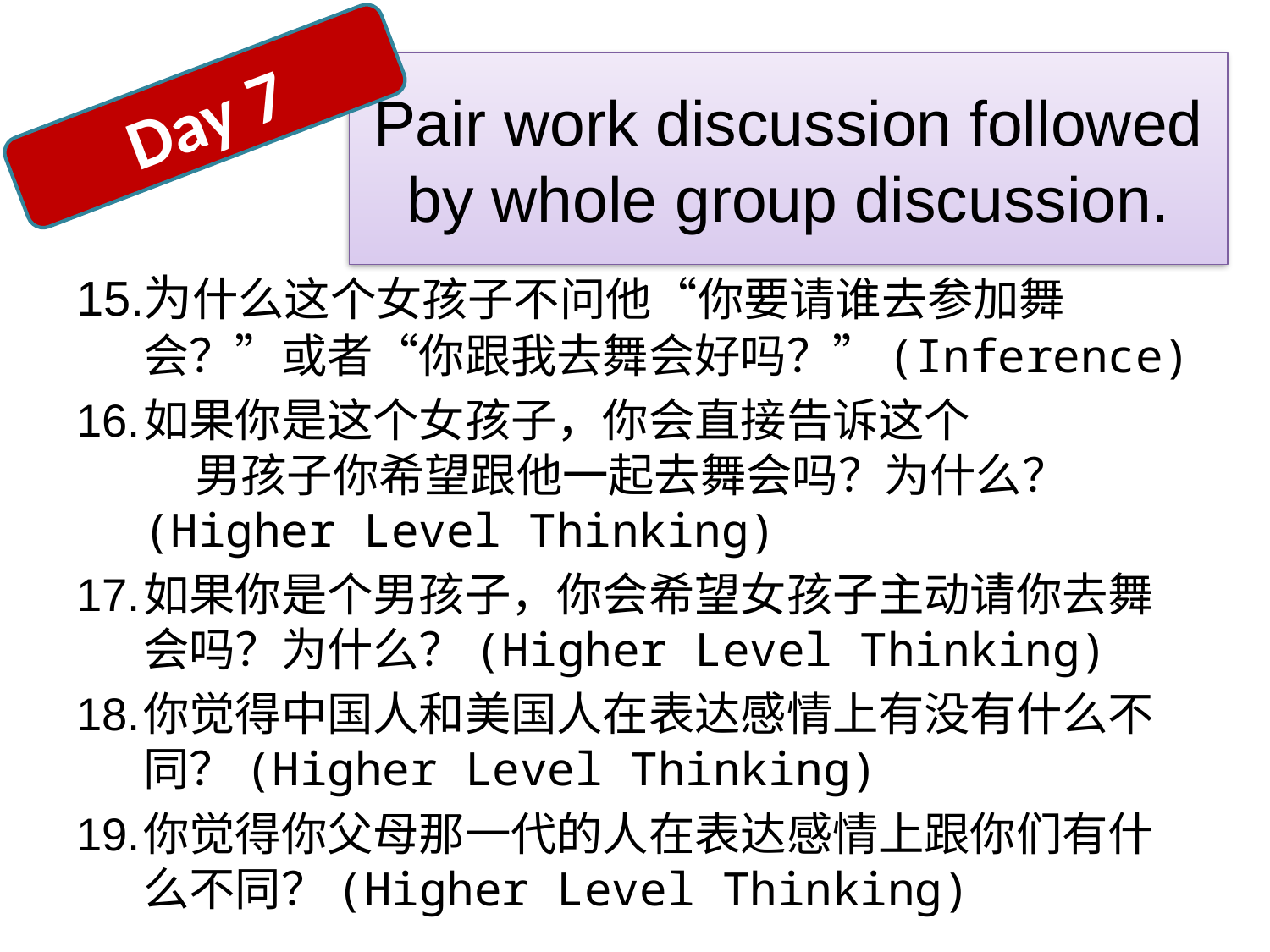

# Pair work discussion followed by whole group discussion.
Day 7
为什么这个女孩子不问他“你要请谁去参加舞会？”或者“你跟我去舞会好吗？”(Inference)
如果你是这个女孩子，你会直接告诉这个                           男孩子你希望跟他一起去舞会吗？为什么？(Higher Level Thinking)
如果你是个男孩子，你会希望女孩子主动请你去舞会吗？为什么？(Higher Level Thinking)
你觉得中国人和美国人在表达感情上有没有什么不同？(Higher Level Thinking)
你觉得你父母那一代的人在表达感情上跟你们有什么不同？(Higher Level Thinking)